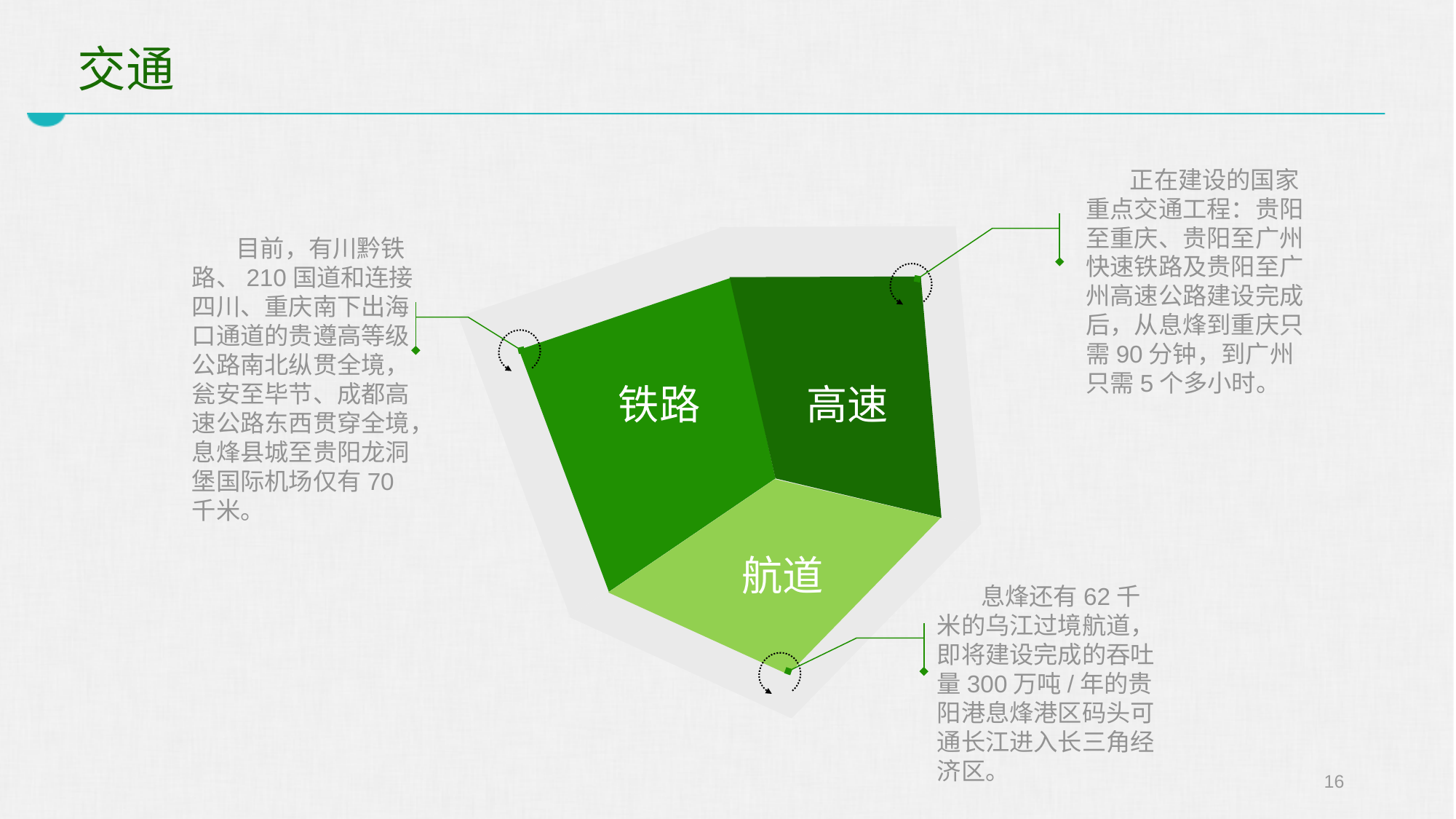

# 交通
       正在建设的国家重点交通工程：贵阳至重庆、贵阳至广州快速铁路及贵阳至广州高速公路建设完成后，从息烽到重庆只需90分钟，到广州只需5个多小时。

       目前，有川黔铁路、210国道和连接四川、重庆南下出海口通道的贵遵高等级公路南北纵贯全境，瓮安至毕节、成都高速公路东西贯穿全境，息烽县城至贵阳龙洞堡国际机场仅有70千米。

铁路
高速

航道

       息烽还有62千米的乌江过境航道，即将建设完成的吞吐量300万吨/年的贵阳港息烽港区码头可通长江进入长三角经济区。

16